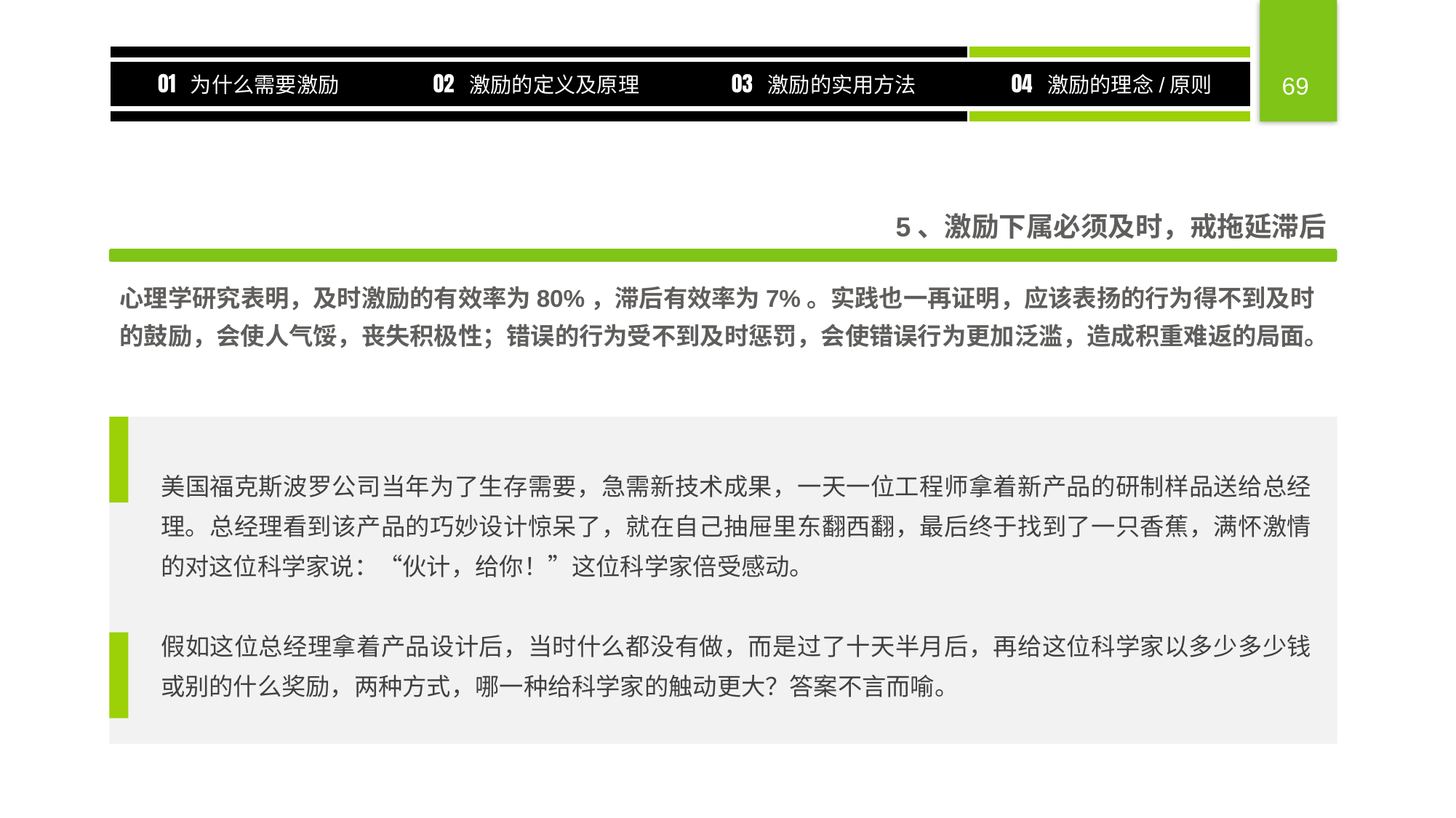

5、激励下属必须及时，戒拖延滞后

心理学研究表明，及时激励的有效率为80%，滞后有效率为7%。实践也一再证明，应该表扬的行为得不到及时的鼓励，会使人气馁，丧失积极性；错误的行为受不到及时惩罚，会使错误行为更加泛滥，造成积重难返的局面。
美国福克斯波罗公司当年为了生存需要，急需新技术成果，一天一位工程师拿着新产品的研制样品送给总经理。总经理看到该产品的巧妙设计惊呆了，就在自己抽屉里东翻西翻，最后终于找到了一只香蕉，满怀激情的对这位科学家说：“伙计，给你！”这位科学家倍受感动。

假如这位总经理拿着产品设计后，当时什么都没有做，而是过了十天半月后，再给这位科学家以多少多少钱或别的什么奖励，两种方式，哪一种给科学家的触动更大？答案不言而喻。